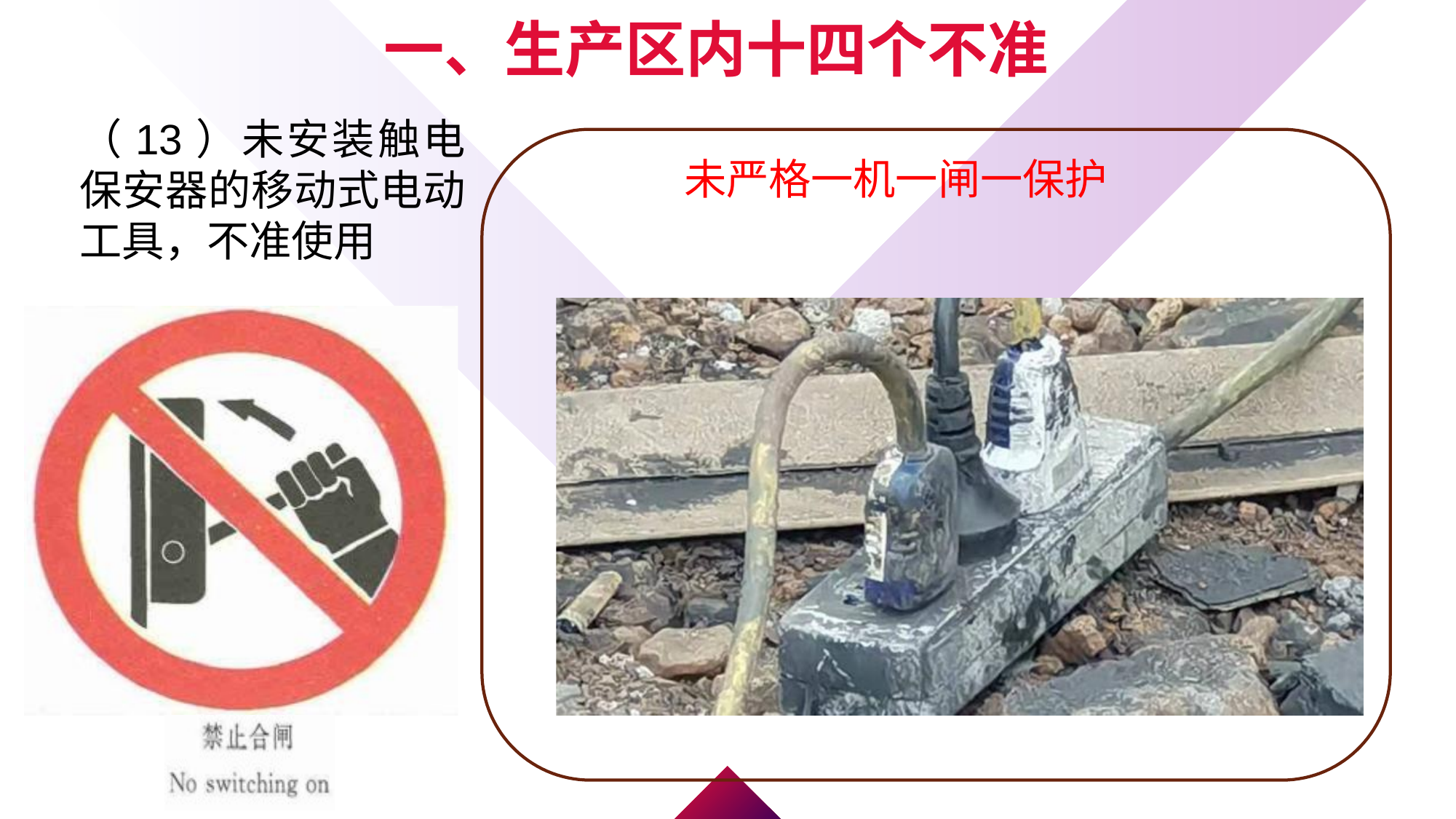

一、生产区内十四个不准
（13）未安装触电保安器的移动式电动工具，不准使用

未严格一机一闸一保护